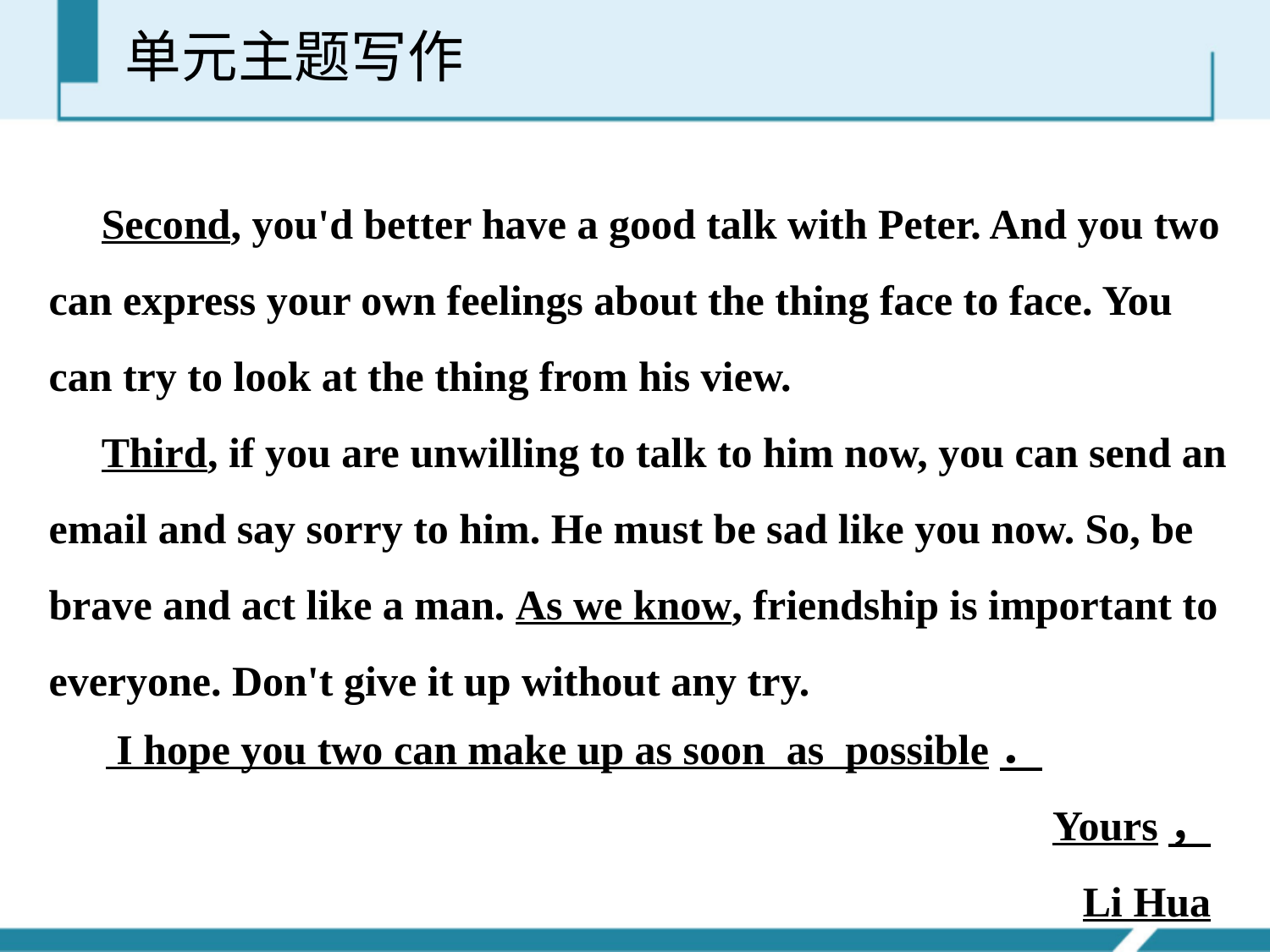

单元主题写作
     Second, you'd better have a good talk with Peter. And you two can express your own feelings about the thing face to face. You can try to look at the thing from his view.
     Third, if you are unwilling to talk to him now, you can send an e­mail and say sorry to him. He must be sad like you now. So, be brave and act like a man. As we know, friendship is important to everyone. Don't give it up without any try.
     I hope you two can make up as soon  as  possible．
Yours，
Li Hua